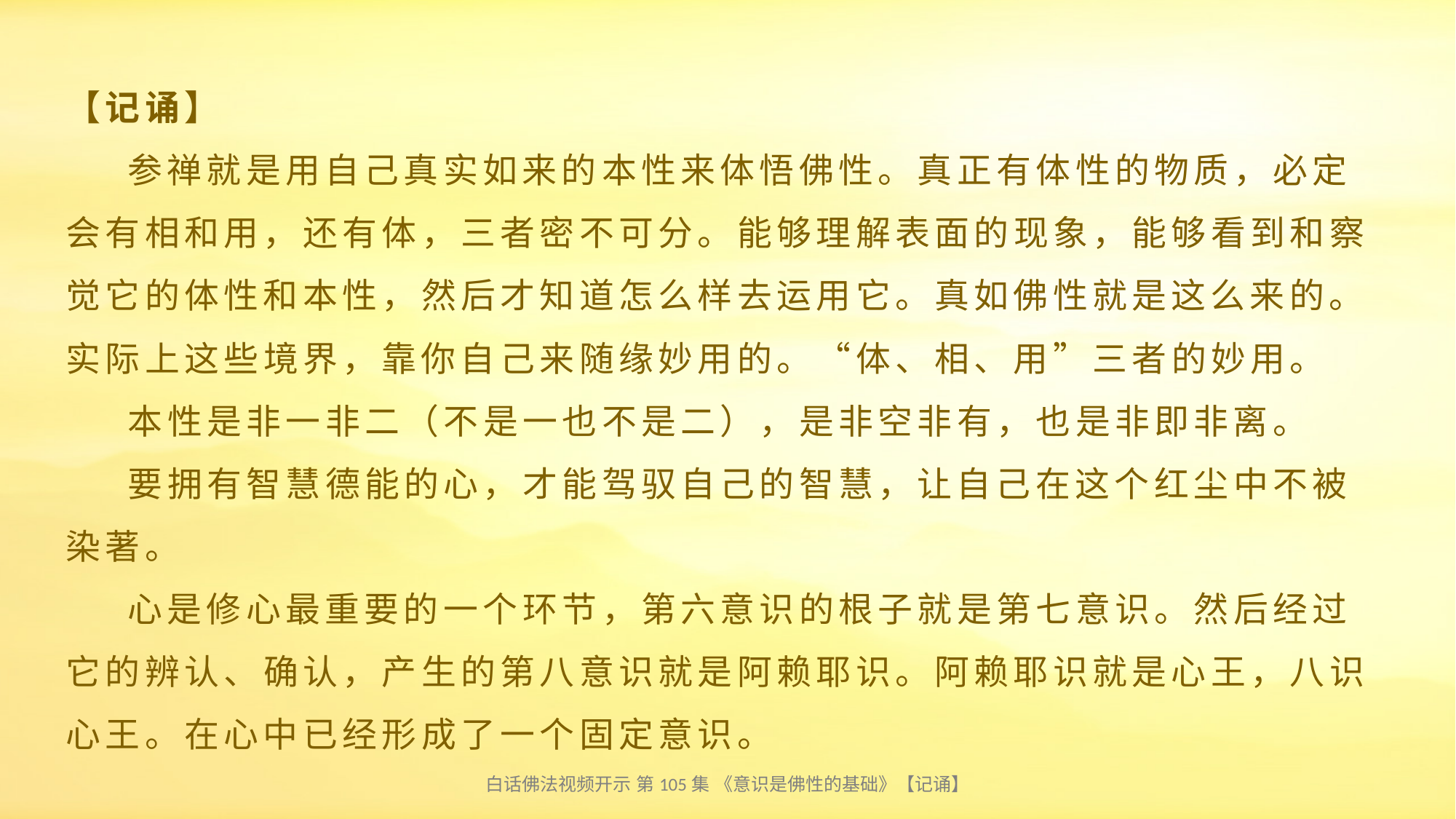

# 【记诵】 参禅就是用自己真实如来的本性来体悟佛性。真正有体性的物质，必定会有相和用，还有体，三者密不可分。能够理解表面的现象，能够看到和察觉它的体性和本性，然后才知道怎么样去运用它。真如佛性就是这么来的。实际上这些境界，靠你自己来随缘妙用的。“体、相、用”三者的妙用。 本性是非一非二（不是一也不是二），是非空非有，也是非即非离。 要拥有智慧德能的心，才能驾驭自己的智慧，让自己在这个红尘中不被染著。 心是修心最重要的一个环节，第六意识的根子就是第七意识。然后经过它的辨认、确认，产生的第八意识就是阿赖耶识。阿赖耶识就是心王，八识心王。在心中已经形成了一个固定意识。
白话佛法视频开示 第105集 《意识是佛性的基础》【记诵】